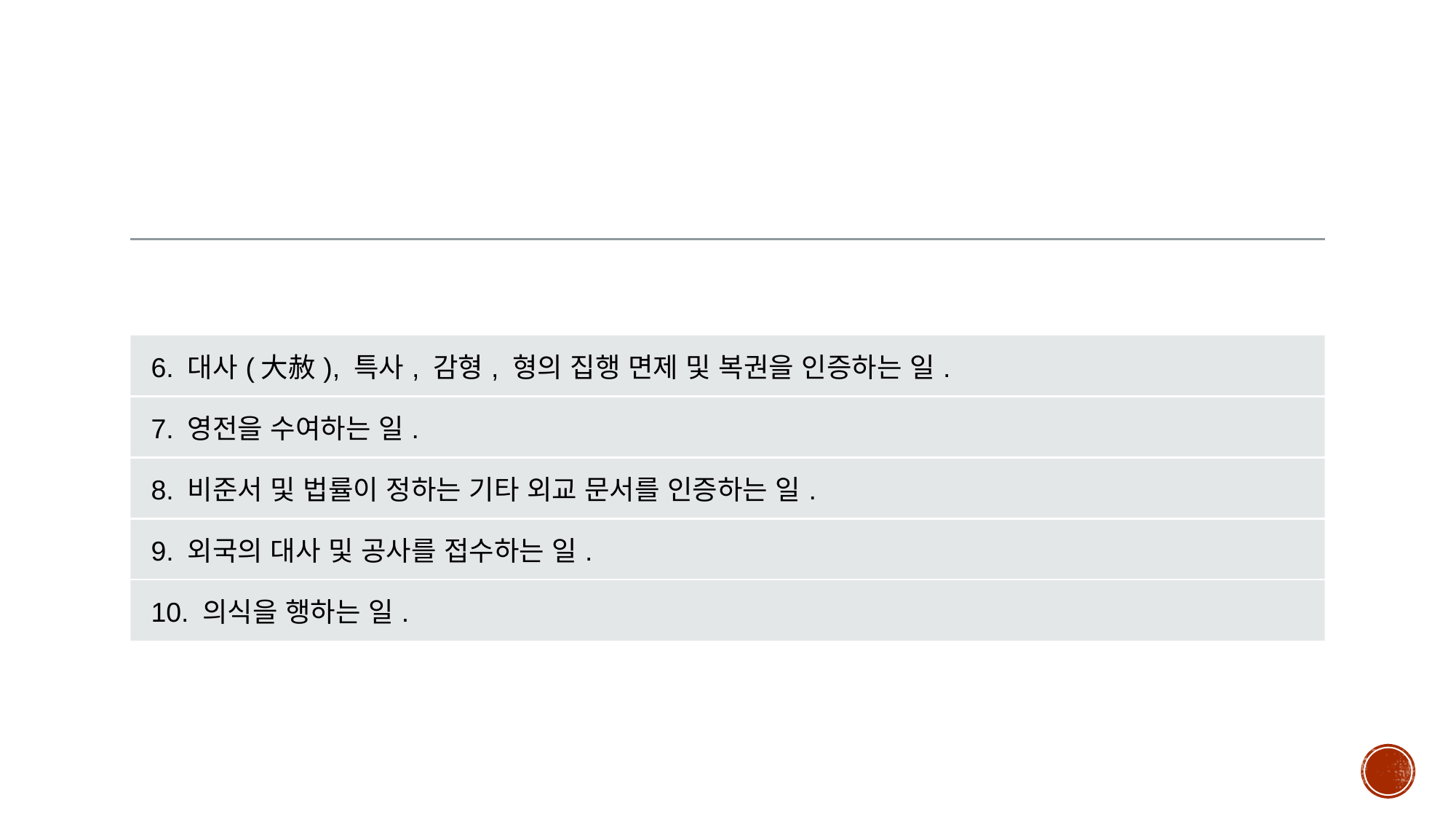

|  |
| --- |
| 6. 대사(大赦), 특사, 감형, 형의 집행 면제 및 복권을 인증하는 일. |
| 7. 영전을 수여하는 일. |
| 8. 비준서 및 법률이 정하는 기타 외교 문서를 인증하는 일. |
| 9. 외국의 대사 및 공사를 접수하는 일. |
| 10. 의식을 행하는 일. |